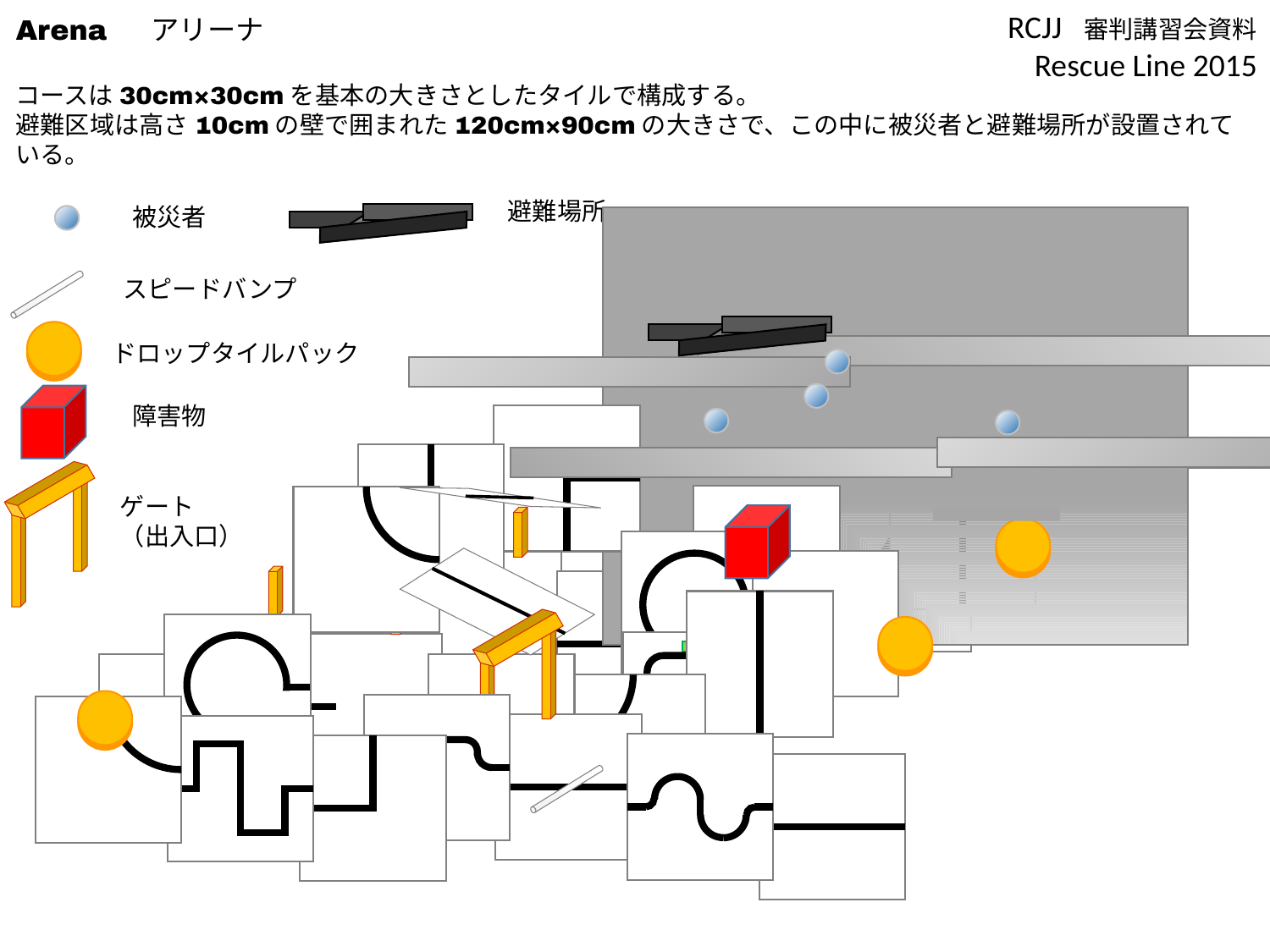

Arena 　アリーナ

コースは30cm×30cmを基本の大きさとしたタイルで構成する。
避難区域は高さ10cmの壁で囲まれた120cm×90cmの大きさで、この中に被災者と避難場所が設置されている。
避難場所
被災者

スピードバンプ

ドロップタイルパック

障害物

ゲート
（出入口）